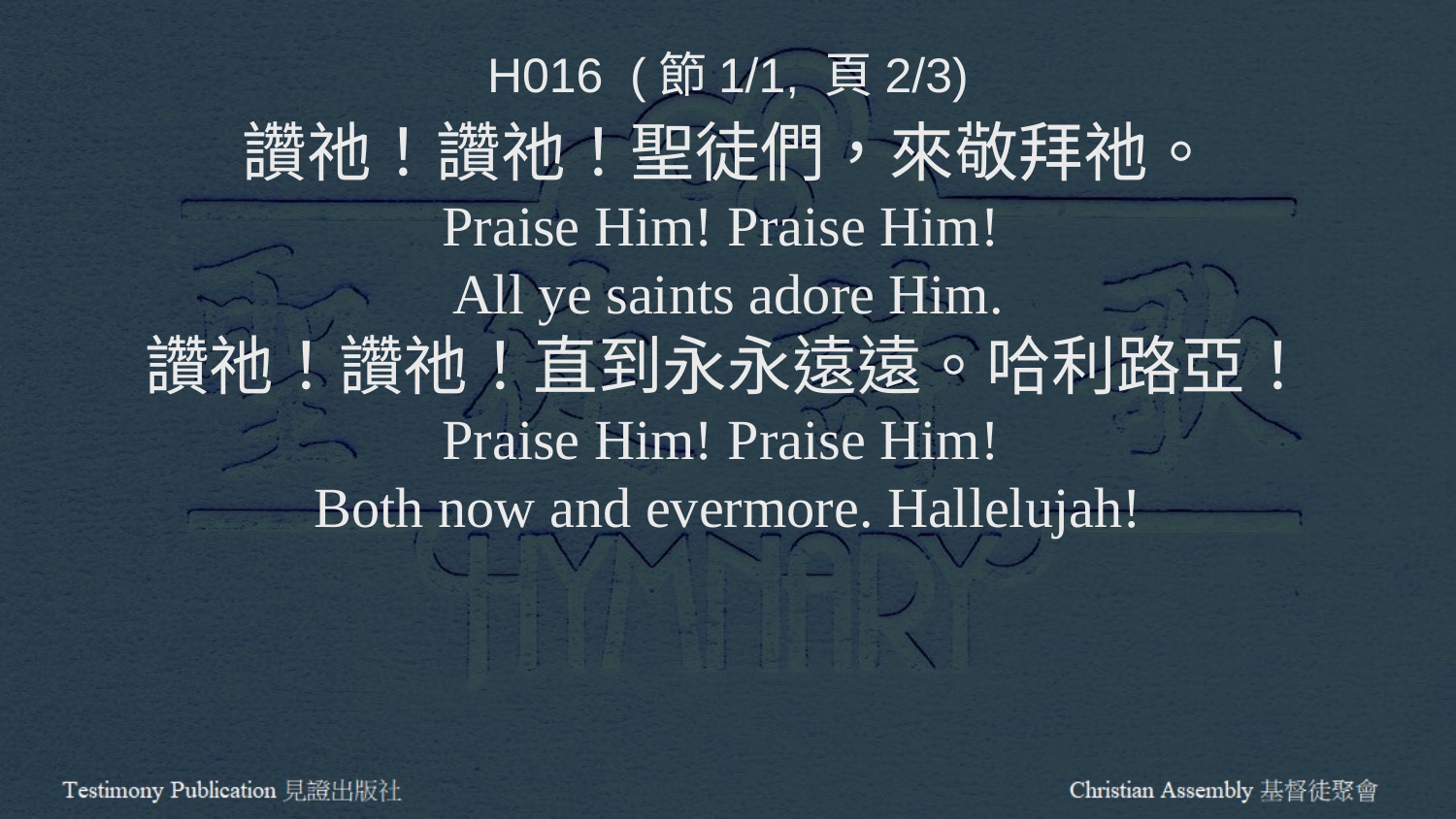

H016  (節1/1, 頁2/3)
讚祂！讚祂！聖徒們，來敬拜祂。
Praise Him! Praise Him!
All ye saints adore Him.
讚祂！讚祂！直到永永遠遠。哈利路亞！
Praise Him! Praise Him!
Both now and evermore. Hallelujah!